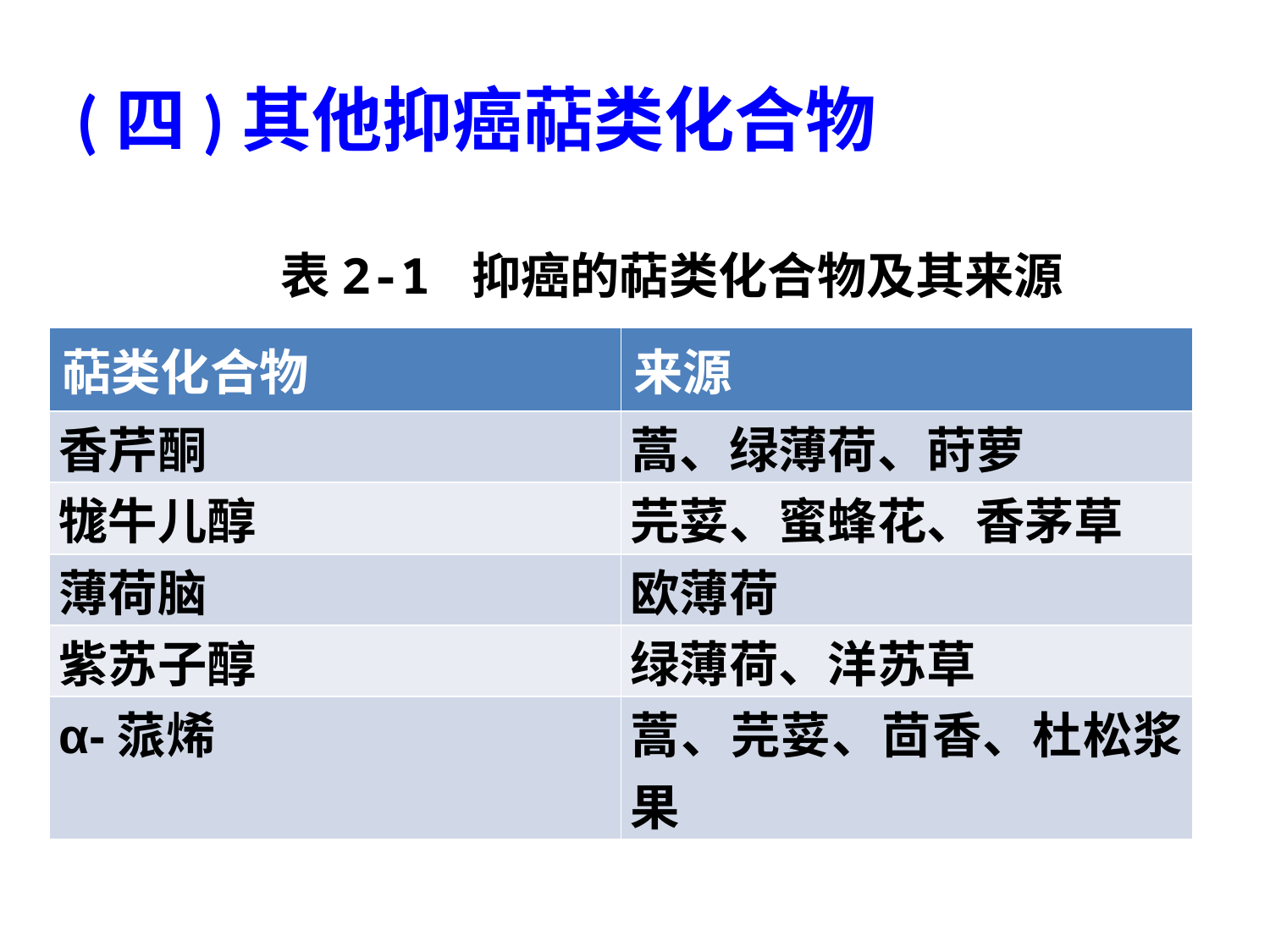

# (四)其他抑癌萜类化合物
表2-1 抑癌的萜类化合物及其来源
| 萜类化合物 | 来源 |
| --- | --- |
| 香芹酮 | 蒿、绿薄荷、莳萝 |
| 牻牛儿醇 | 芫荽、蜜蜂花、香茅草 |
| 薄荷脑 | 欧薄荷 |
| 紫苏子醇 | 绿薄荷、洋苏草 |
| α-蒎烯 | 蒿、芫荽、茴香、杜松浆果 |